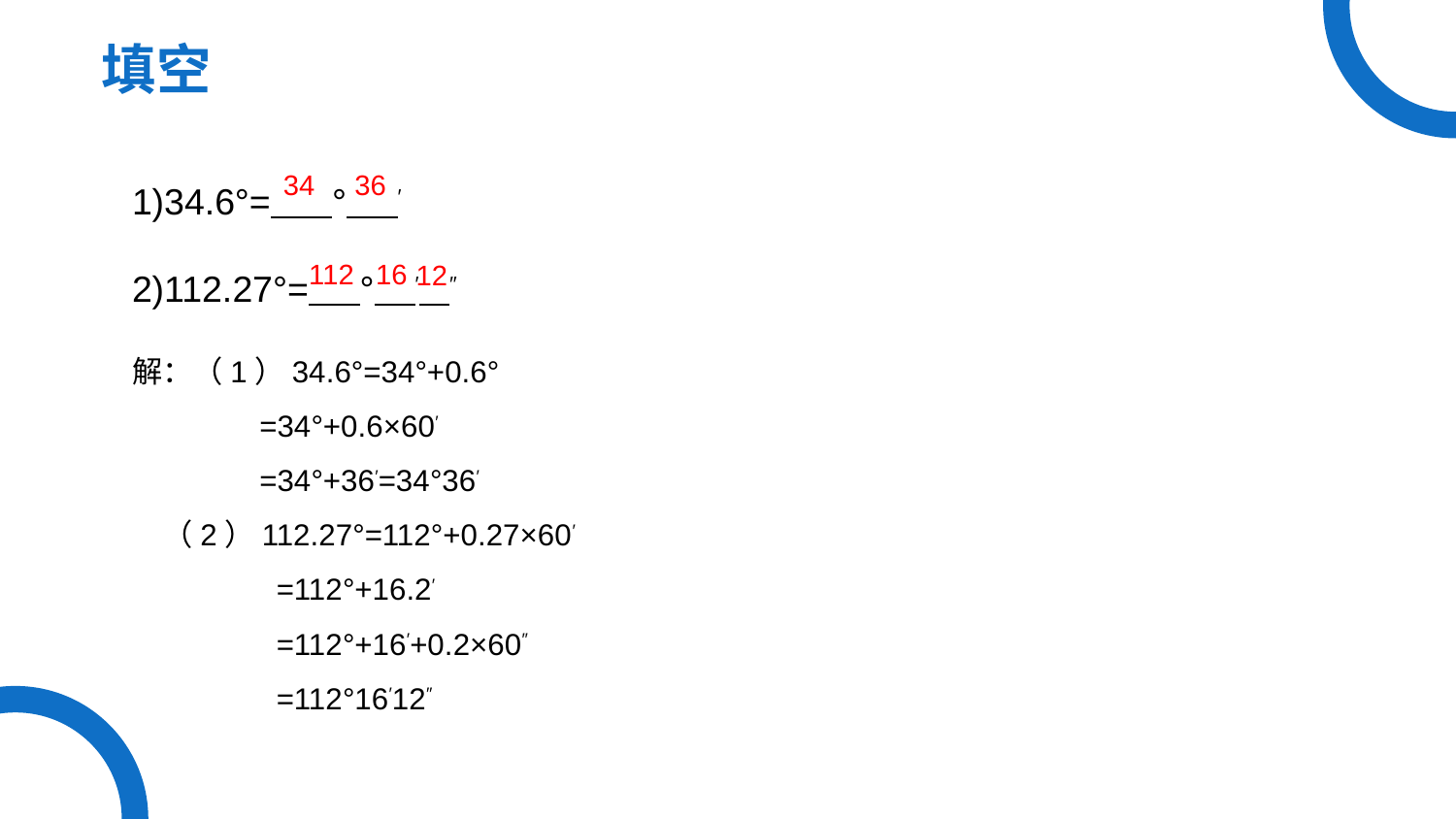

填空
1)34.6°=      °     ′
2)112.27°=     °    ′   ″

34
36
112
16
12
解：（1）34.6°=34°+0.6°
               =34°+0.6×60′
               =34°+36′=34°36′
      （2）112.27°=112°+0.27×60′
                 =112°+16.2′
                 =112°+16′+0.2×60″
                 =112°16′12″